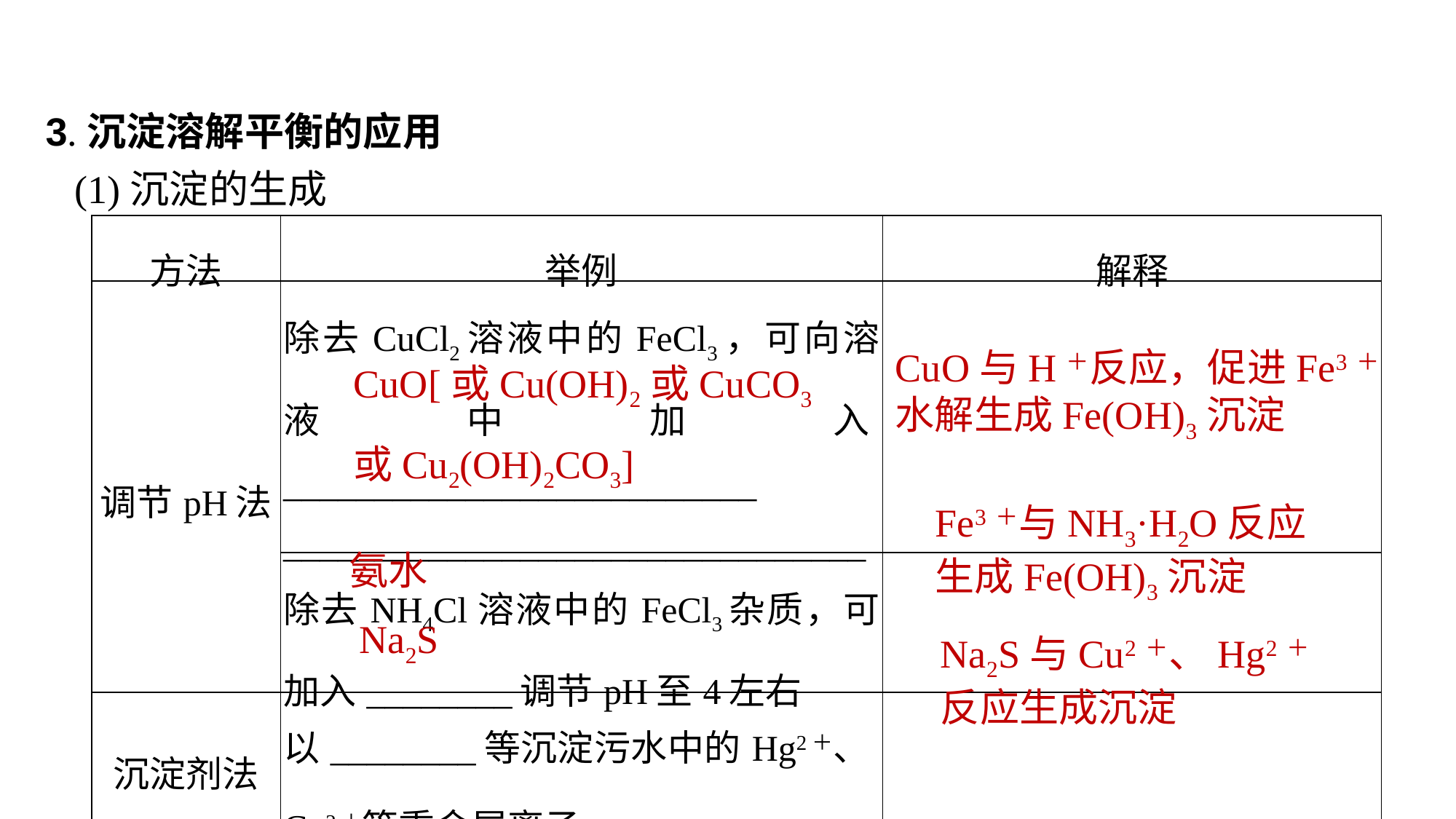

3.沉淀溶解平衡的应用
(1)沉淀的生成
| 方法 | 举例 | 解释 |
| --- | --- | --- |
| 调节pH法 | 除去CuCl2溶液中的FeCl3，可向溶液中加入\_\_\_\_\_\_\_\_\_\_\_\_\_\_\_\_\_\_\_\_\_\_\_\_\_\_ \_\_\_\_\_\_\_\_\_\_\_\_\_\_\_\_\_\_\_\_\_\_\_\_\_\_\_\_\_\_\_\_ |  |
|  | 除去NH4Cl溶液中的FeCl3杂质，可加入\_\_\_\_\_\_\_\_调节pH至4左右 |  |
| 沉淀剂法 | 以\_\_\_\_\_\_\_\_等沉淀污水中的Hg2＋、Cu2＋等重金属离子 |  |
CuO[或Cu(OH)2或CuCO3
或Cu2(OH)2CO3]
CuO与H＋反应，促进Fe3＋
水解生成Fe(OH)3沉淀
Fe3＋与NH3·H2O反应
生成Fe(OH)3沉淀
氨水
Na2S
Na2S与Cu2＋、Hg2＋
反应生成沉淀